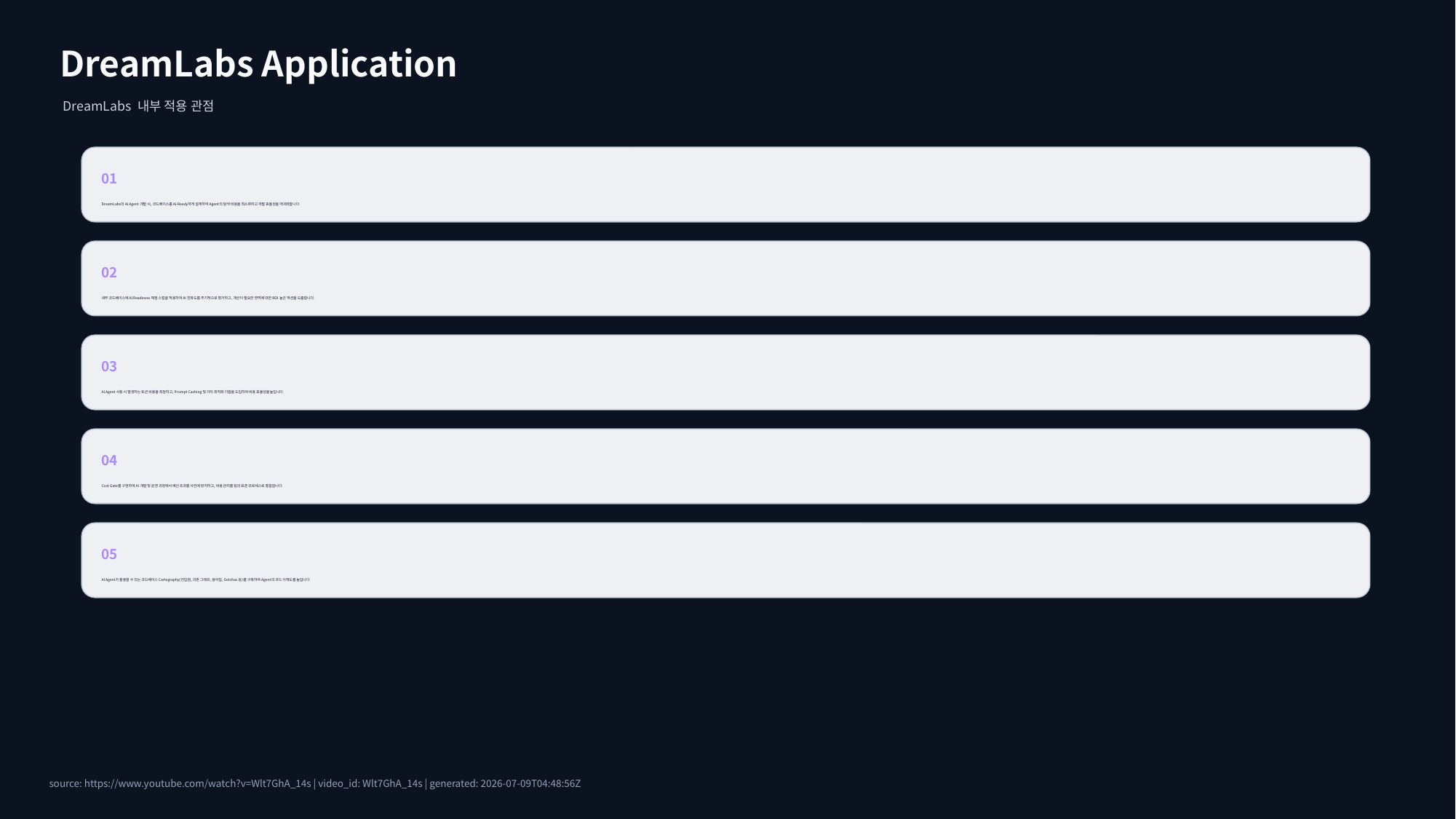

DreamLabs Application
DreamLabs 내부 적용 관점

01
DreamLabs의 AI Agent 개발 시, 코드베이스를 AI-Ready하게 설계하여 Agent의 탐색 비용을 최소화하고 개발 효율성을 극대화합니다.

02
내부 코드베이스에 AI Readiness 채점 스킬을 적용하여 AI 친화도를 주기적으로 평가하고, 개선이 필요한 영역에 대한 ROI 높은 액션을 도출합니다.

03
AI Agent 사용 시 발생하는 토큰 비용을 측정하고, Prompt Caching 및 기타 최적화 기법을 도입하여 비용 효율성을 높입니다.

04
Cost Gate를 구현하여 AI 개발 및 운영 과정에서 예산 초과를 사전에 방지하고, 비용 관리를 팀의 표준 프로세스로 통합합니다.

05
AI Agent가 활용할 수 있는 코드베이스 Cartography(진입점, 의존 그래프, 용어집, Gotchas 등)를 구축하여 Agent의 코드 이해도를 높입니다.
source: https://www.youtube.com/watch?v=Wlt7GhA_14s | video_id: Wlt7GhA_14s | generated: 2026-07-09T04:48:56Z